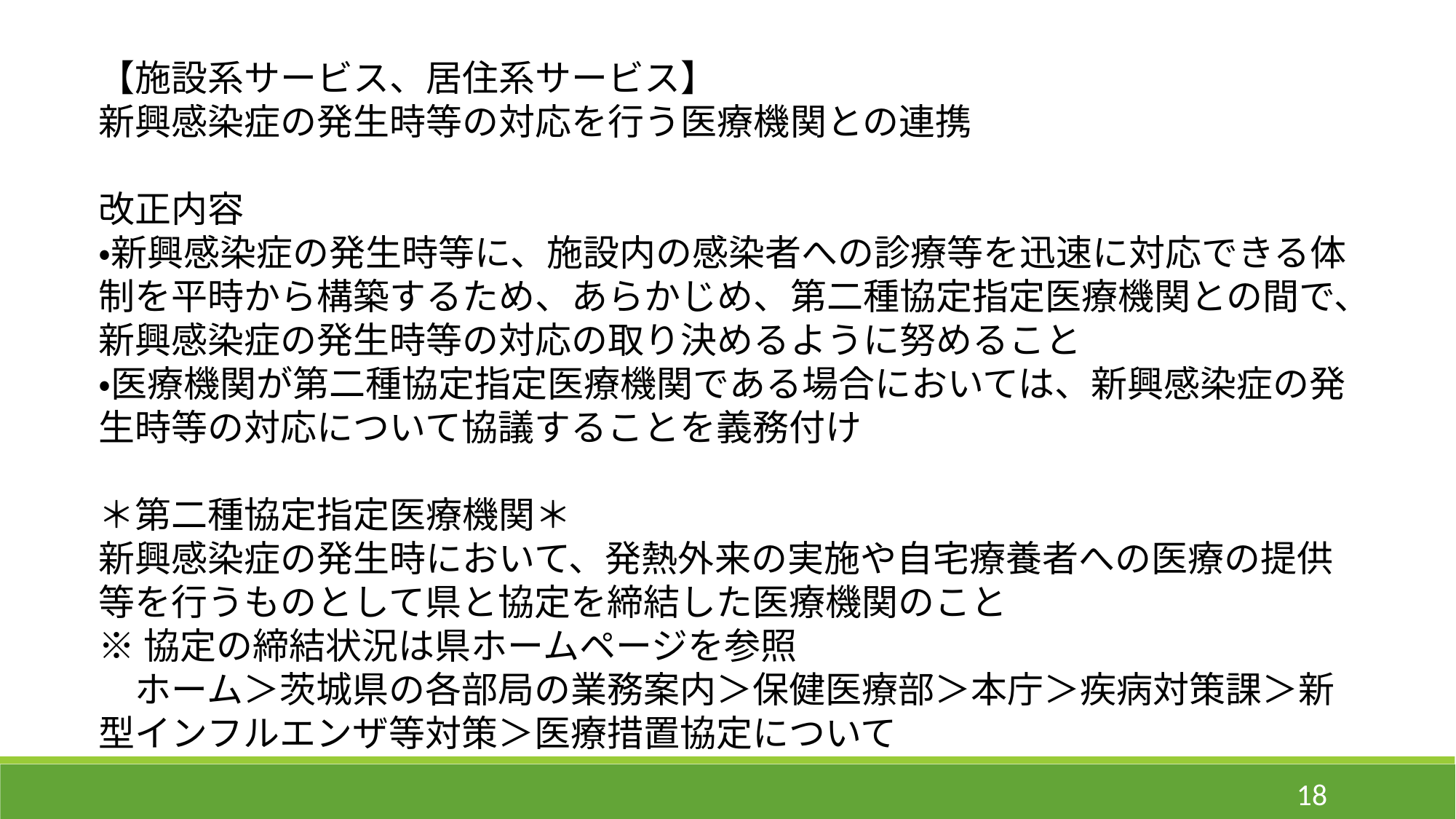

【施設系サービス、居住系サービス】
新興感染症の発生時等の対応を行う医療機関との連携

改正内容
・新興感染症の発生時等に、施設内の感染者への診療等を迅速に対応できる体制を平時から構築するため、あらかじめ、第二種協定指定医療機関との間で、新興感染症の発生時等の対応の取り決めるように努めること
・医療機関が第二種協定指定医療機関である場合においては、新興感染症の発生時等の対応について協議することを義務付け

＊第二種協定指定医療機関＊
新興感染症の発生時において、発熱外来の実施や自宅療養者への医療の提供等を行うものとして県と協定を締結した医療機関のこと
※協定の締結状況は県ホームページを参照
　ホーム＞茨城県の各部局の業務案内＞保健医療部＞本庁＞疾病対策課＞新型インフルエンザ等対策＞医療措置協定について

18